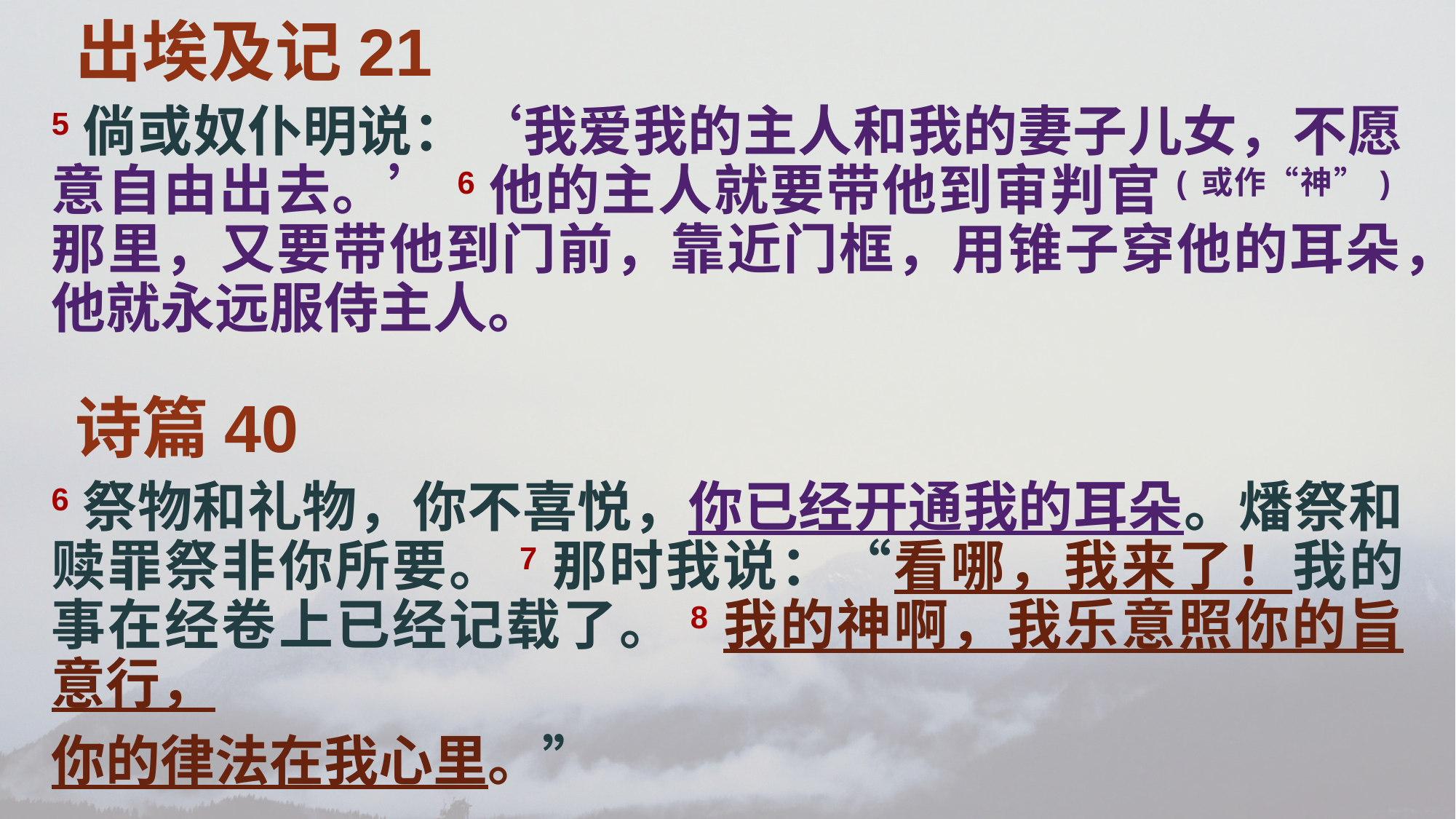

出埃及记21
5倘或奴仆明说：‘我爱我的主人和我的妻子儿女，不愿意自由出去。’6他的主人就要带他到审判官(或作“神”)那里，又要带他到门前，靠近门框，用锥子穿他的耳朵，他就永远服侍主人。
诗篇40
6祭物和礼物，你不喜悦，你已经开通我的耳朵。燔祭和赎罪祭非你所要。7那时我说：“看哪，我来了！我的事在经卷上已经记载了。8我的神啊，我乐意照你的旨意行，
你的律法在我心里。”